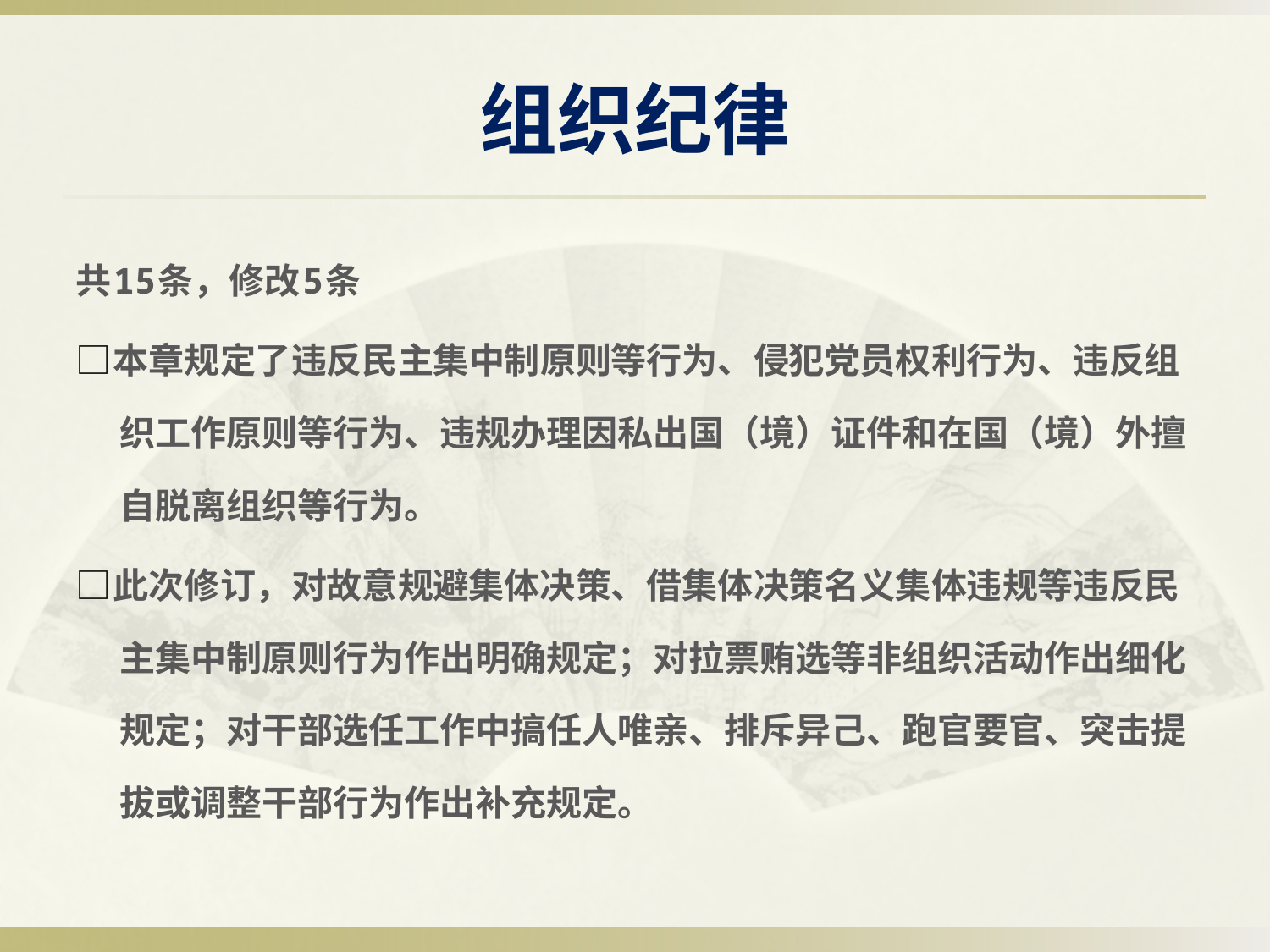

# 组织纪律
共15条，修改5条
□本章规定了违反民主集中制原则等行为、侵犯党员权利行为、违反组织工作原则等行为、违规办理因私出国（境）证件和在国（境）外擅自脱离组织等行为。
□此次修订，对故意规避集体决策、借集体决策名义集体违规等违反民主集中制原则行为作出明确规定；对拉票贿选等非组织活动作出细化规定；对干部选任工作中搞任人唯亲、排斥异己、跑官要官、突击提拔或调整干部行为作出补充规定。